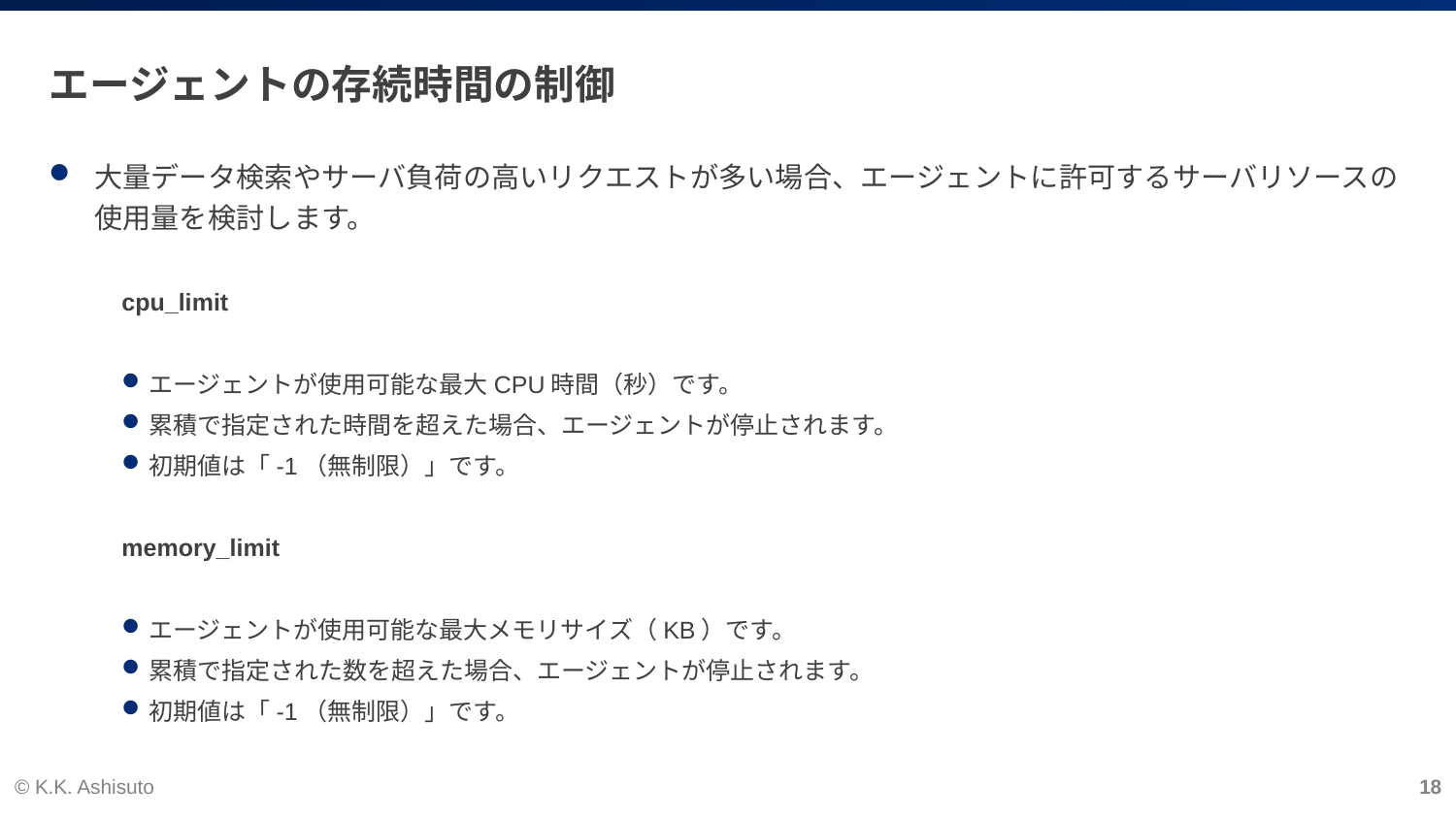

# エージェントの存続時間の制御
大量データ検索やサーバ負荷の高いリクエストが多い場合、エージェントに許可するサーバリソースの使用量を検討します。

cpu_limit

エージェントが使用可能な最大CPU時間（秒）です。
累積で指定された時間を超えた場合、エージェントが停止されます。
初期値は「-1（無制限）」です。

memory_limit

エージェントが使用可能な最大メモリサイズ（KB）です。
累積で指定された数を超えた場合、エージェントが停止されます。
初期値は「-1（無制限）」です。

© K.K. Ashisuto
18